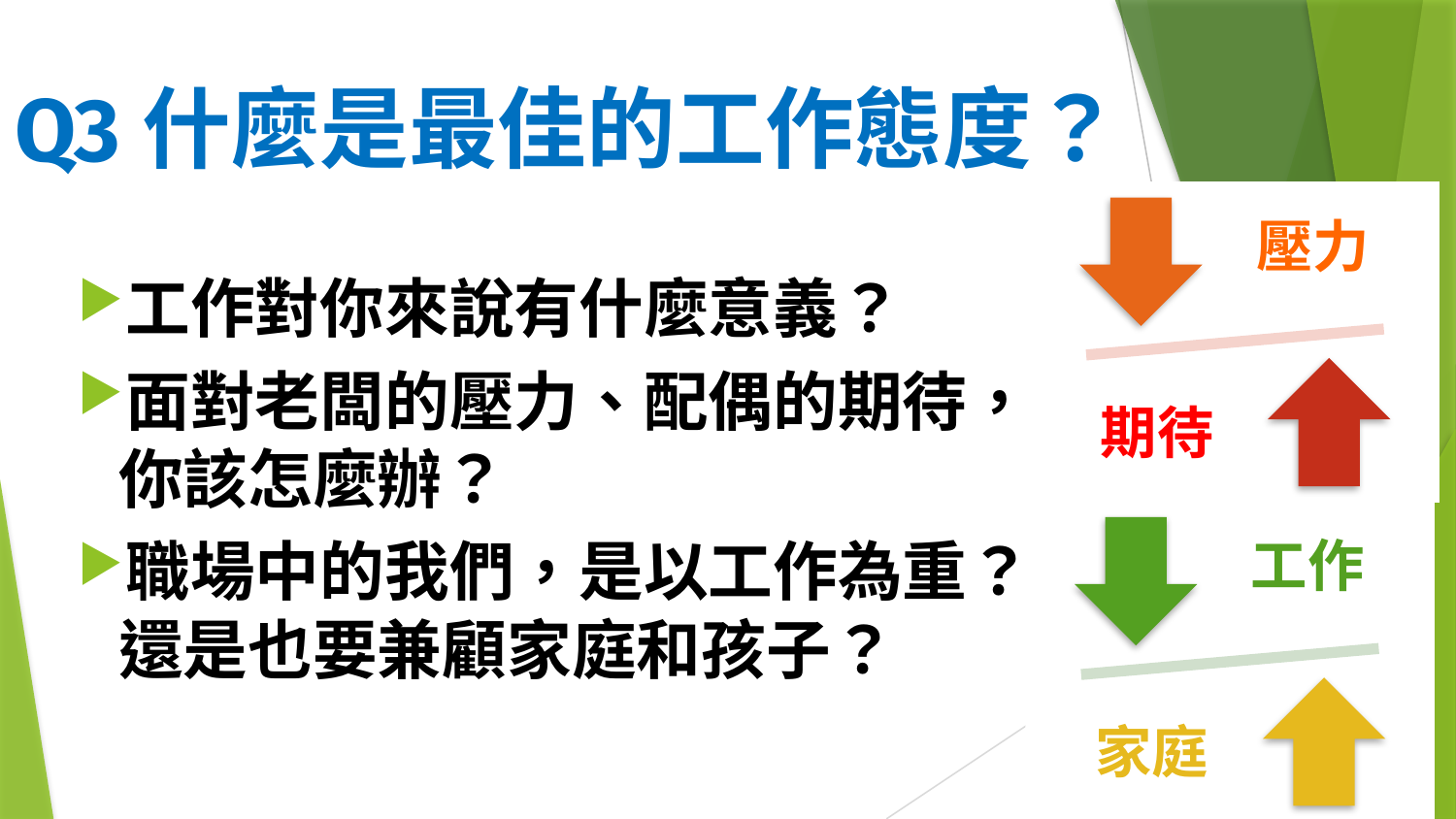

# Q3什麼是最佳的工作態度？
壓力
期待
工作對你來說有什麼意義？
面對老闆的壓力、配偶的期待，你該怎麼辦？
職場中的我們，是以工作為重？還是也要兼顧家庭和孩子？

工作
家庭